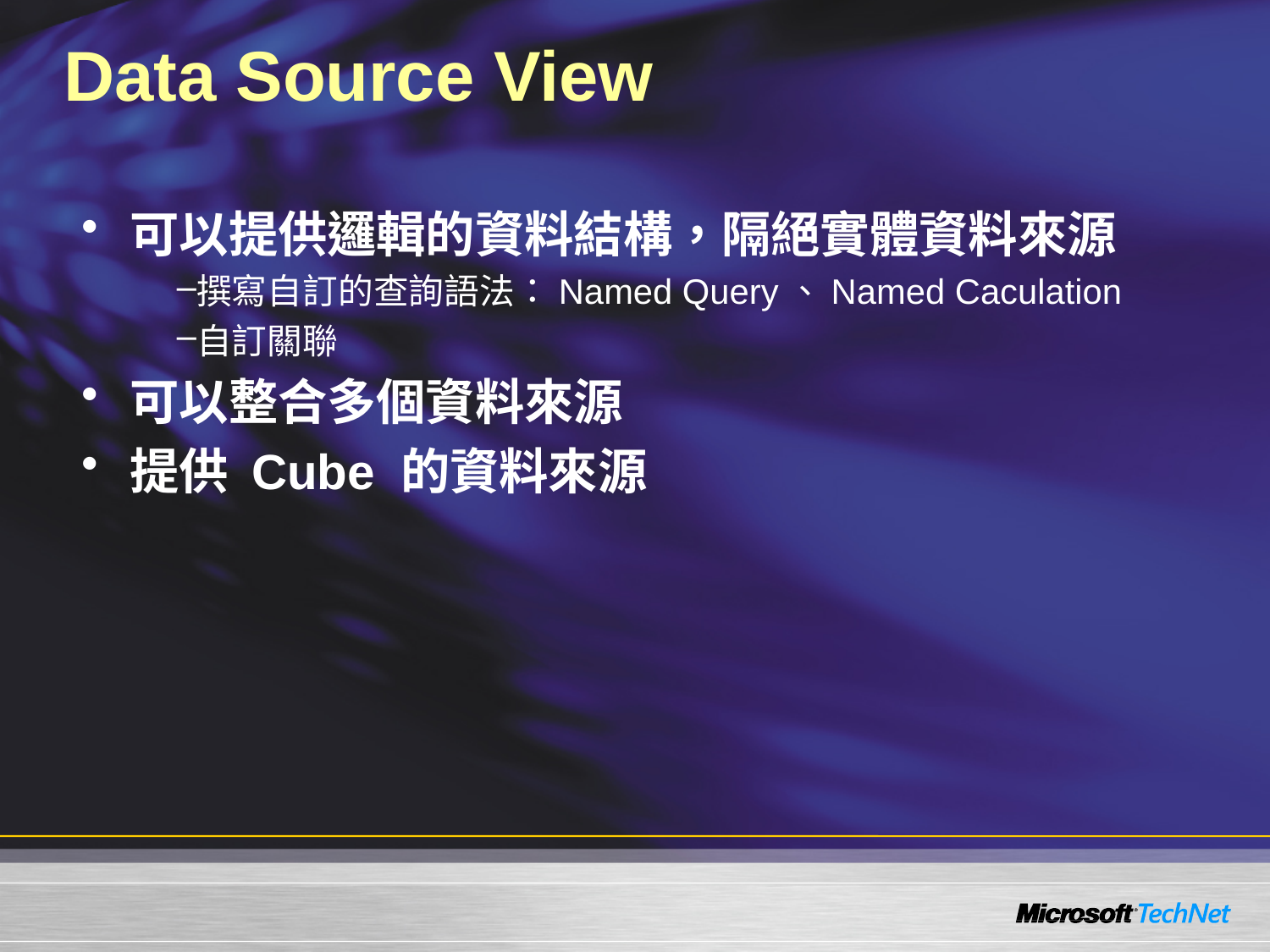

# Data Source View
可以提供邏輯的資料結構，隔絕實體資料來源
撰寫自訂的查詢語法：Named Query、Named Caculation
自訂關聯
可以整合多個資料來源
提供 Cube 的資料來源